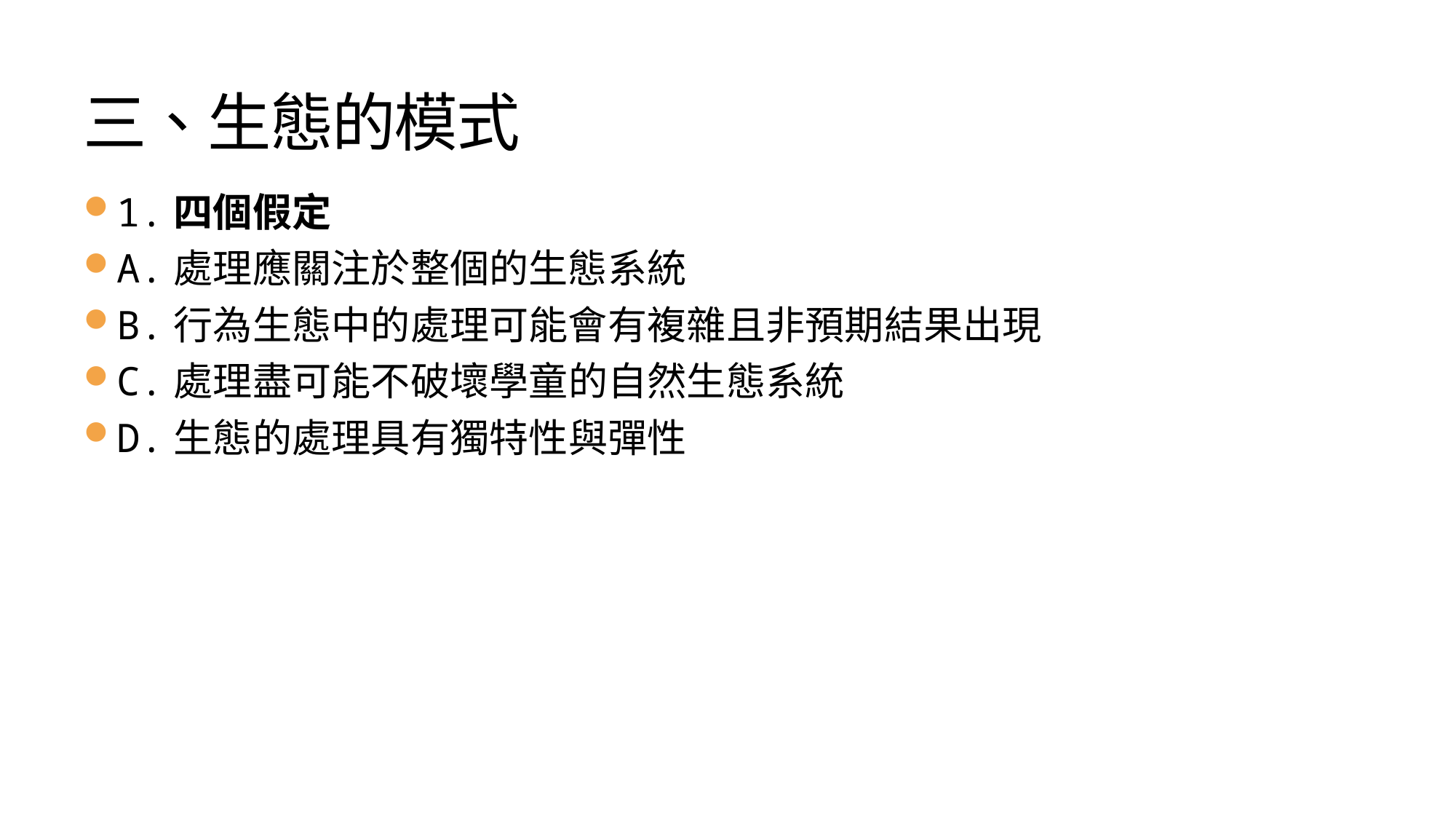

# 三、生態的模式
1.四個假定
A.處理應關注於整個的生態系統
B.行為生態中的處理可能會有複雜且非預期結果出現
C.處理盡可能不破壞學童的自然生態系統
D.生態的處理具有獨特性與彈性